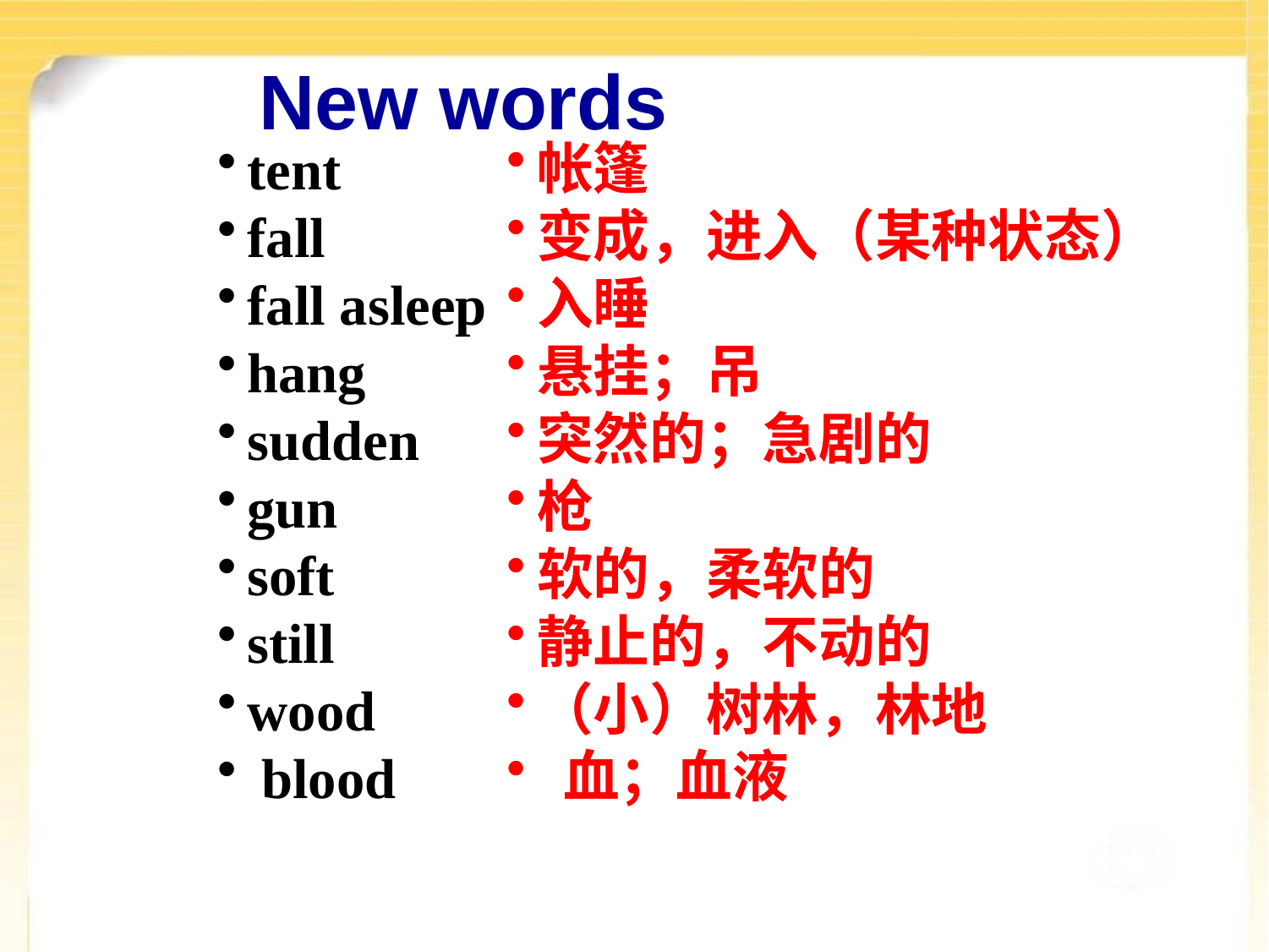

New words
帐篷
变成，进入（某种状态）
入睡
悬挂；吊
突然的；急剧的
枪
软的，柔软的
静止的，不动的
（小）树林，林地
 血；血液
tent
fall
fall asleep
hang
sudden
gun
soft
still
wood
 blood